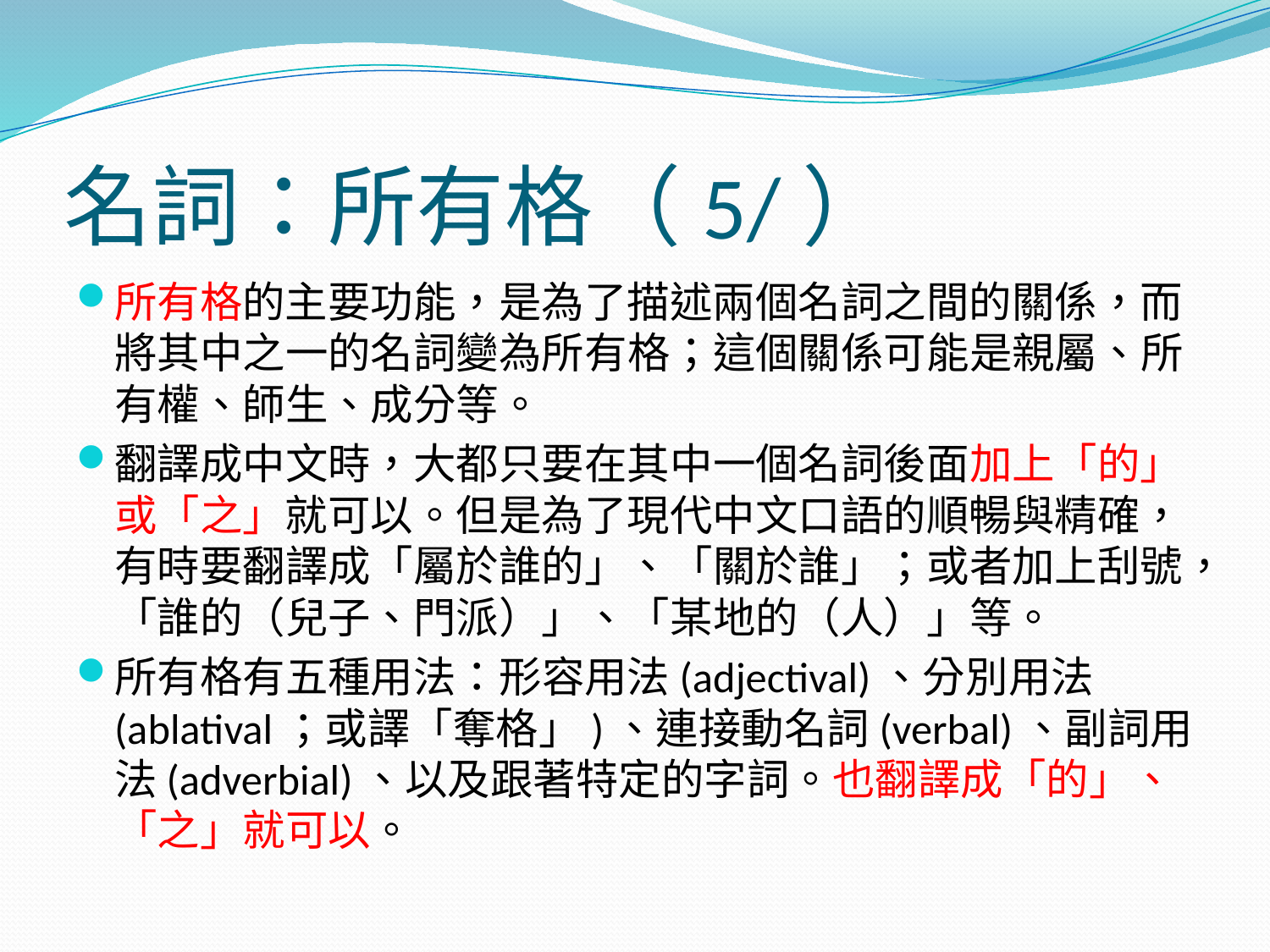

# 名詞：所有格（5/）
所有格的主要功能，是為了描述兩個名詞之間的關係，而將其中之一的名詞變為所有格；這個關係可能是親屬、所有權、師生、成分等。
翻譯成中文時，大都只要在其中一個名詞後面加上「的」或「之」就可以。但是為了現代中文口語的順暢與精確，有時要翻譯成「屬於誰的」、「關於誰」；或者加上刮號，「誰的（兒子、門派）」、「某地的（人）」等。
所有格有五種用法：形容用法(adjectival)、分別用法(ablatival；或譯「奪格」)、連接動名詞(verbal)、副詞用法(adverbial)、以及跟著特定的字詞。也翻譯成「的」、「之」就可以。